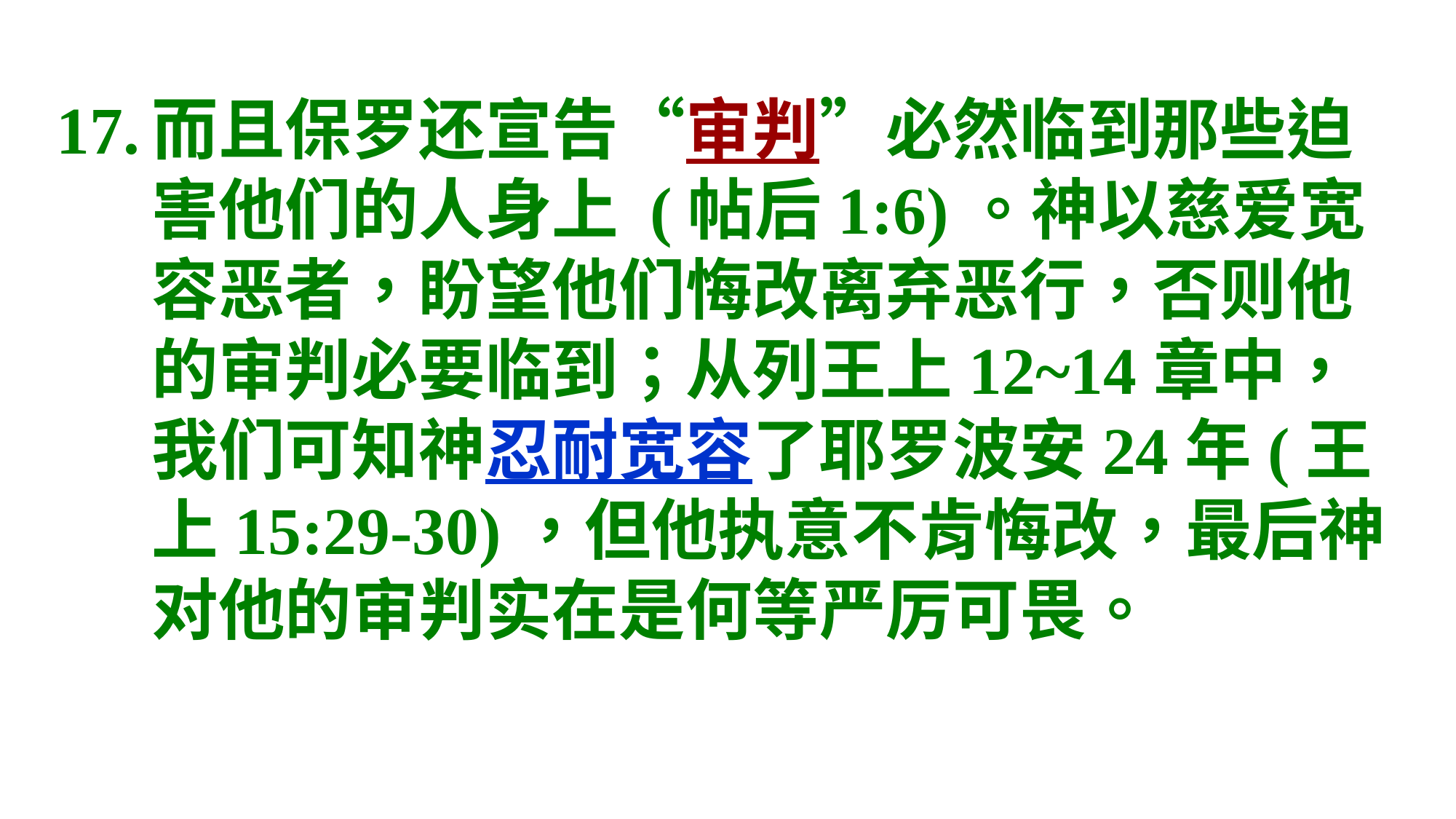

17.	而且保罗还宣告“审判”必然临到那些迫害他们的人身上 (帖后1:6)。神以慈爱宽容恶者，盼望他们悔改离弃恶行，否则他的审判必要临到；从列王上12~14章中，我们可知神忍耐宽容了耶罗波安24年(王上15:29-30)，但他执意不肯悔改，最后神对他的审判实在是何等严厉可畏。